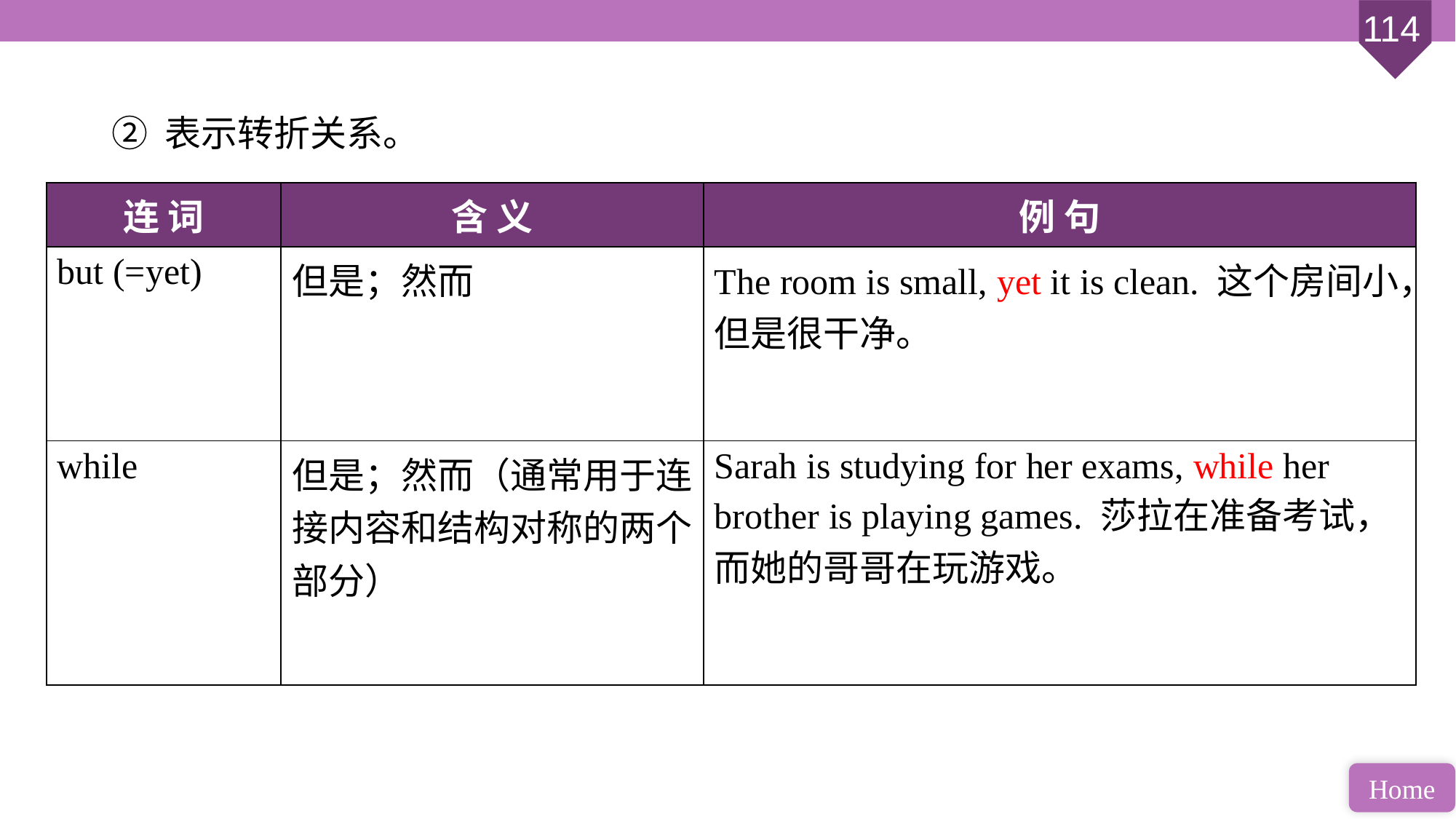

② 表示转折关系。
| 连 词 | 含 义 | 例 句 |
| --- | --- | --- |
| but (=yet) | 但是；然而 | The room is small, yet it is clean. 这个房间小，但是很干净。 |
| while | 但是；然而（通常用于连接内容和结构对称的两个部分） | Sarah is studying for her exams, while her brother is playing games. 莎拉在准备考试，而她的哥哥在玩游戏。 |